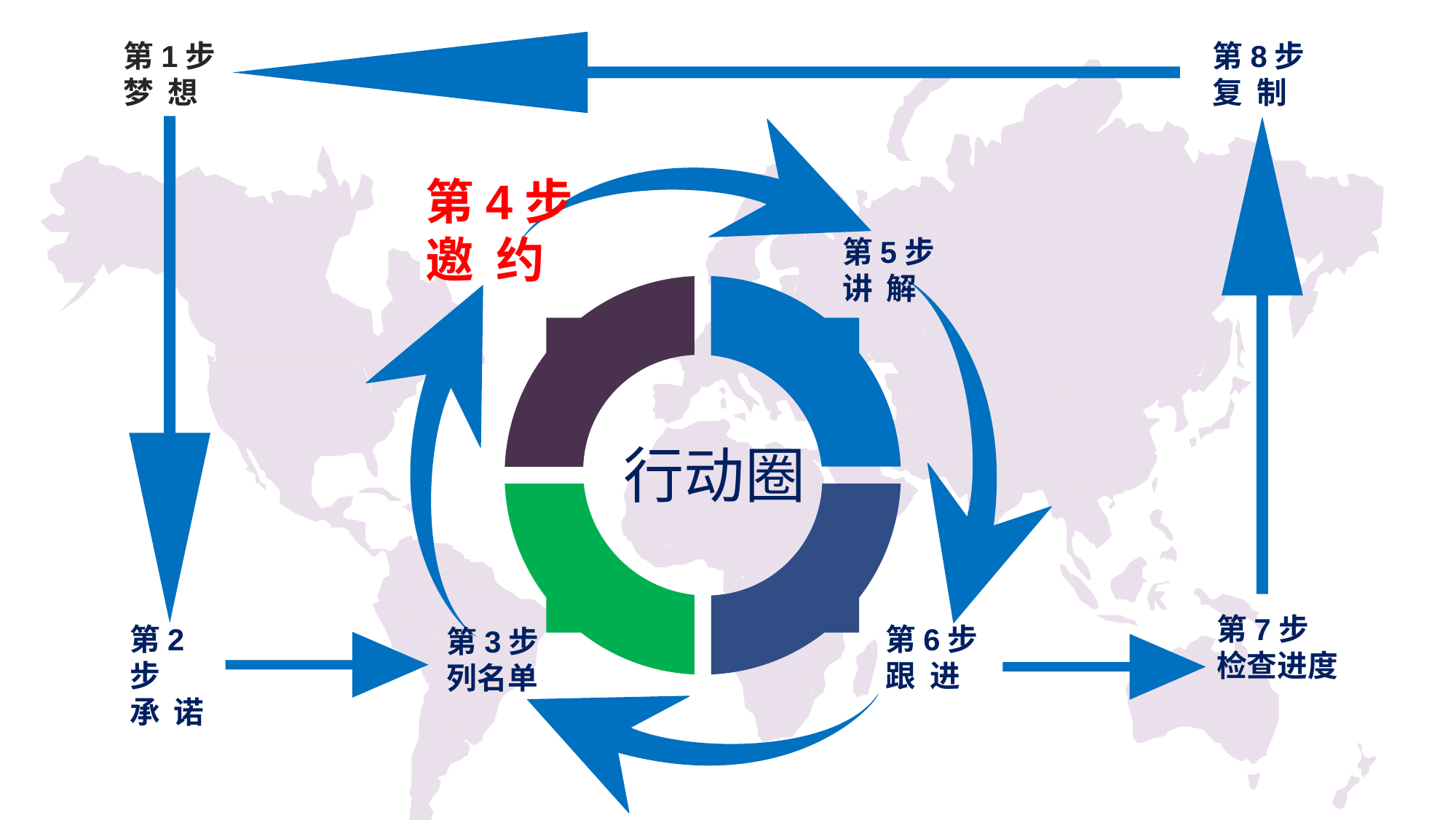

第1步
梦  想
第8步
复  制

第4步
邀  约
第5步
讲  解

行动圈

第7步
检查进度

第2步
承  诺
第6步
跟  进
第3步
列名单